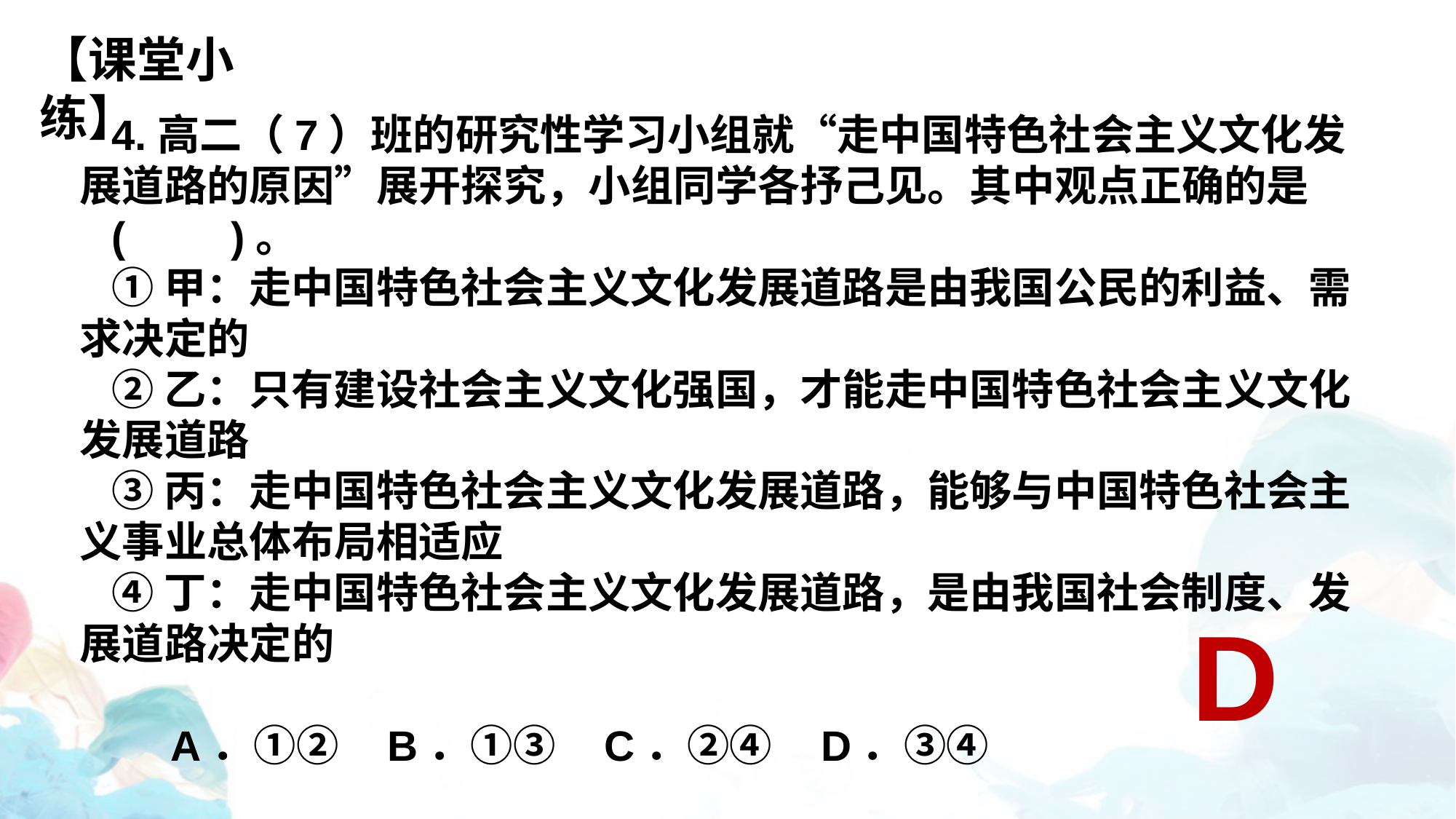

【课堂小练】
4.高二（7）班的研究性学习小组就“走中国特色社会主义文化发展道路的原因”展开探究，小组同学各抒己见。其中观点正确的是
(　　)。
①甲：走中国特色社会主义文化发展道路是由我国公民的利益、需求决定的
②乙：只有建设社会主义文化强国，才能走中国特色社会主义文化发展道路
③丙：走中国特色社会主义文化发展道路，能够与中国特色社会主义事业总体布局相适应
④丁：走中国特色社会主义文化发展道路，是由我国社会制度、发展道路决定的

     A．①②    B．①③    C．②④    D．③④
D